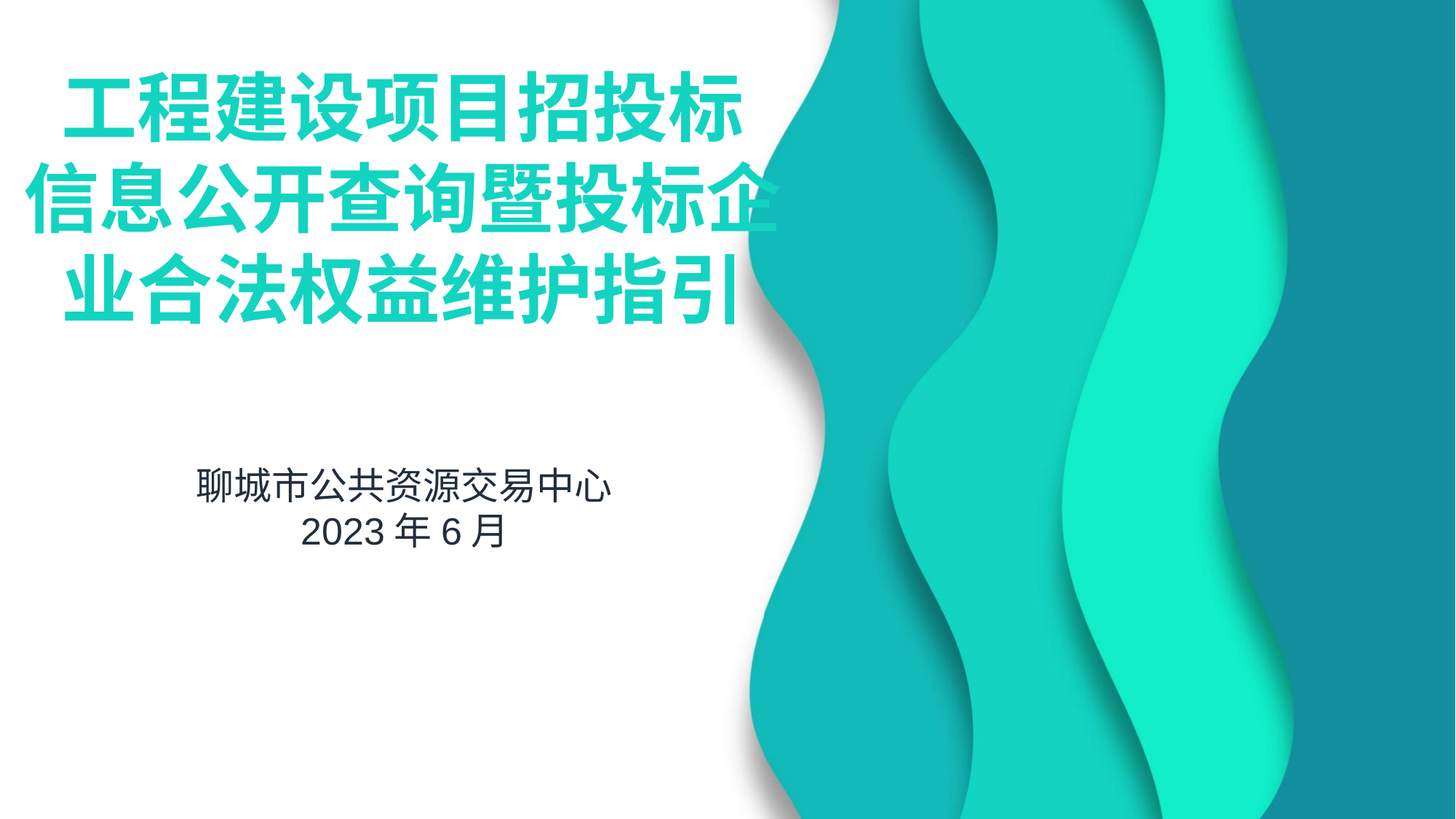

工程建设项目招投标
信息公开查询暨投标企业合法权益维护指引
     聊城市公共资源交易中心
     2023年6月